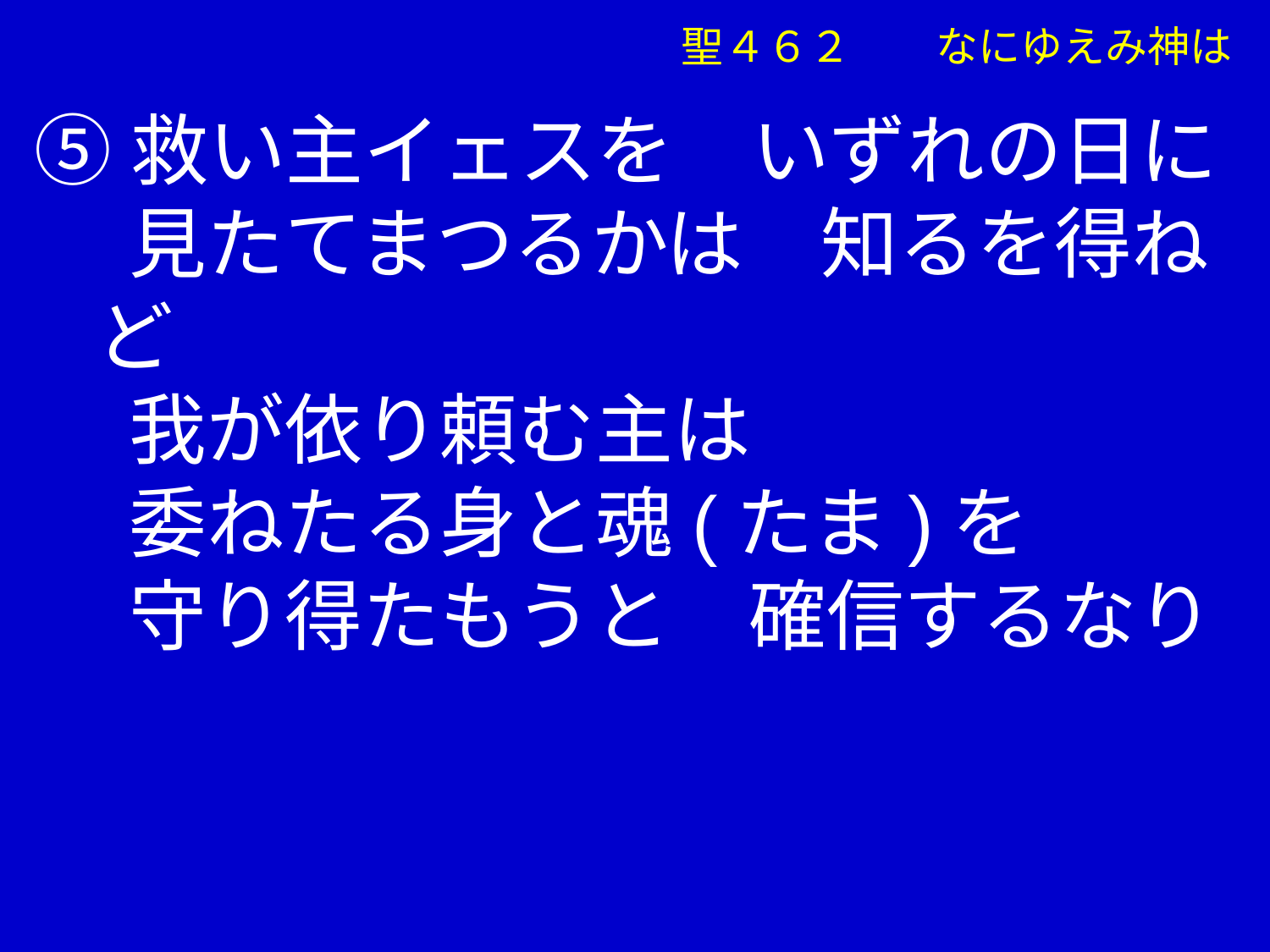

⑤救い主イェスを　いずれの日に
　 見たてまつるかは　知るを得ねど
　 我が依り頼む主は
　 委ねたる身と魂(たま)を
　 守り得たもうと　確信するなり
聖４６２　　なにゆえみ神は